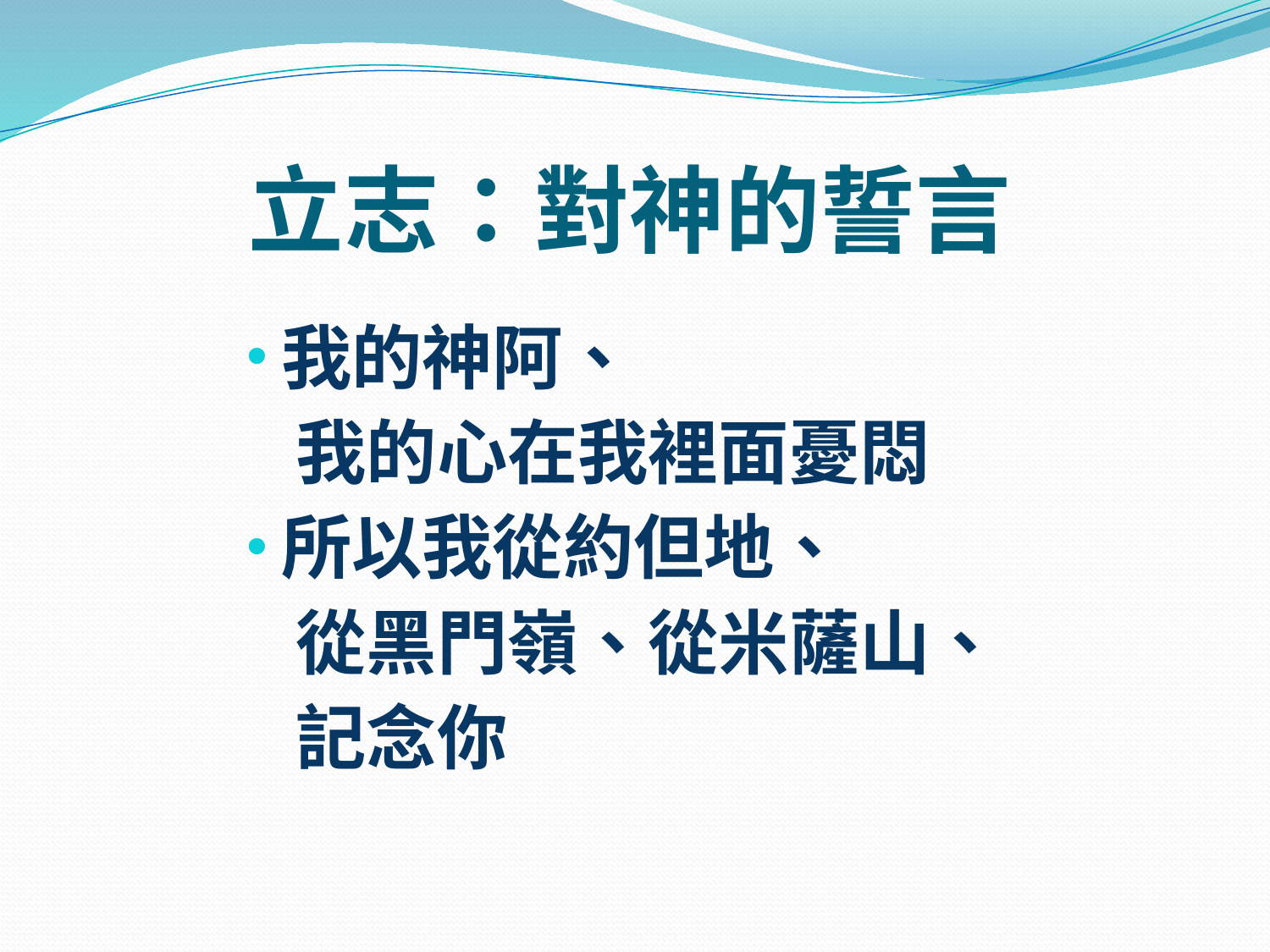

# 立志：對神的誓言
我的神阿、
  我的心在我裡面憂悶
所以我從約但地、
  從黑門嶺、從米薩山、
  記念你